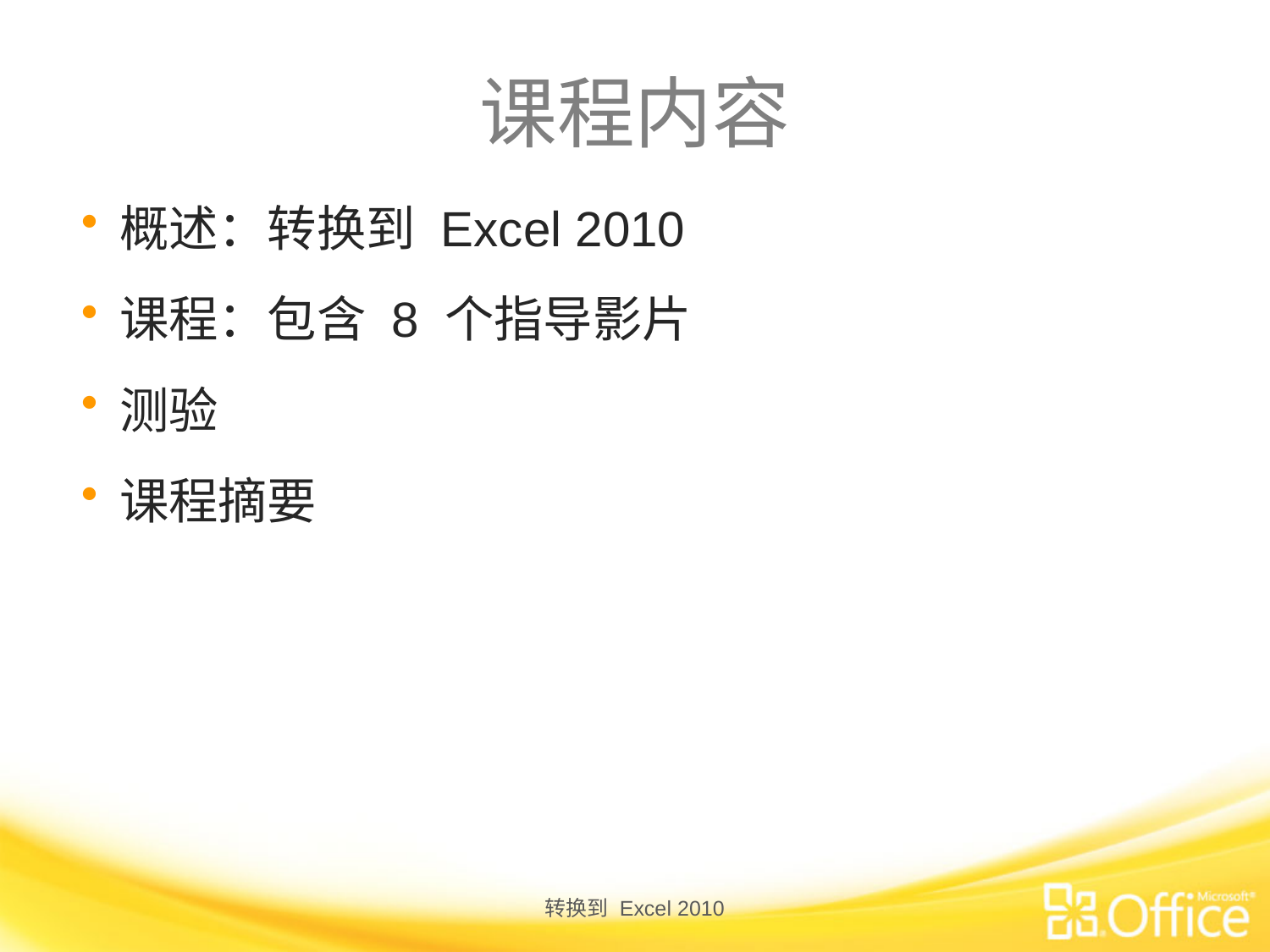

# 课程内容
概述：转换到 Excel 2010
课程：包含 8 个指导影片
测验
课程摘要

转换到 Excel 2010